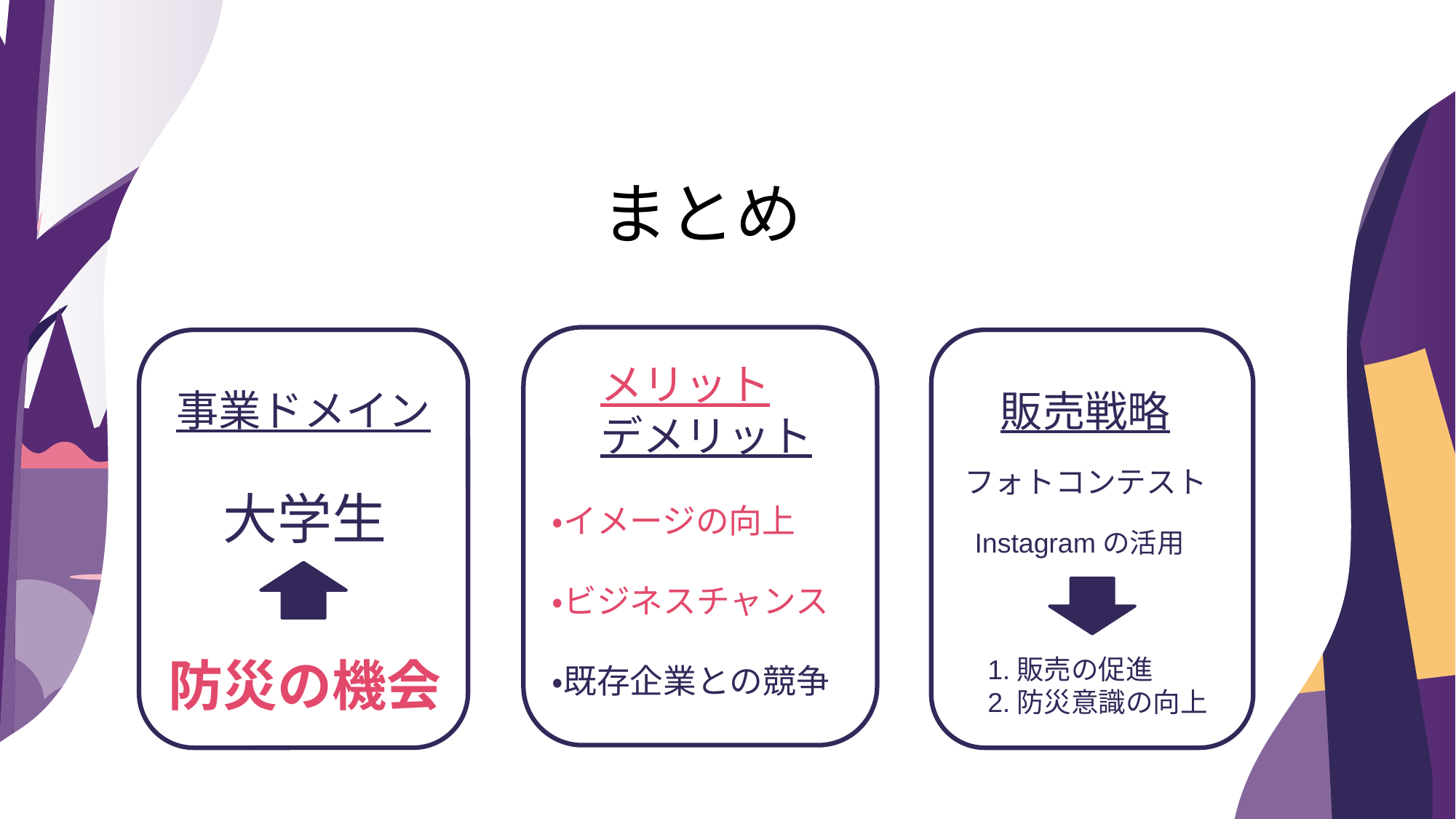

まとめ

メリット
デメリット
事業ドメイン
販売戦略
フォトコンテスト
大学生
・イメージの向上

・ビジネスチャンス

・既存企業との競争

Instagramの活用

防災の機会
1.販売の促進
2.防災意識の向上